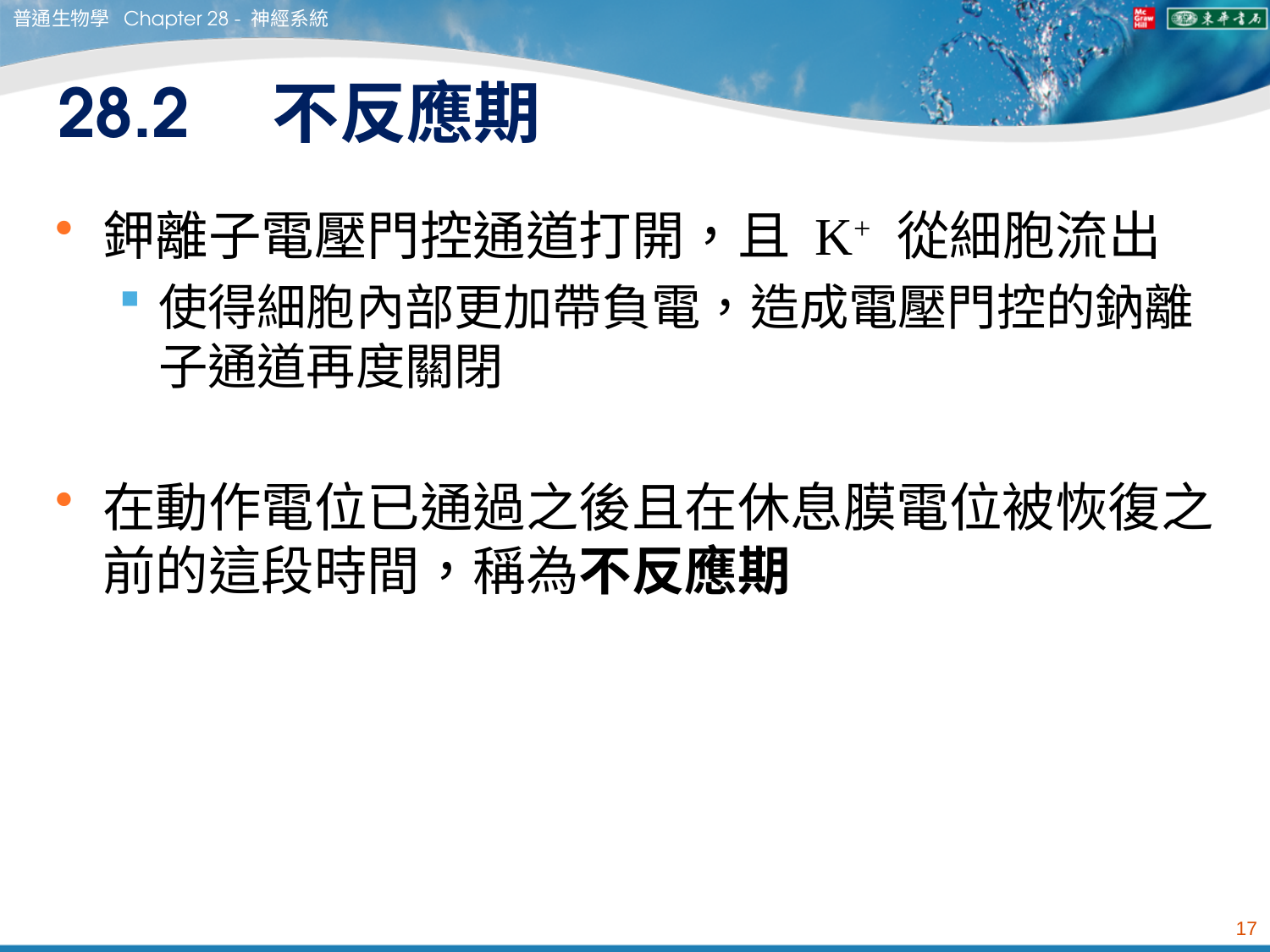

普通生物學  Chapter 28 - 神經系統
# 28.2　不反應期
鉀離子電壓門控通道打開，且 K+ 從細胞流出
使得細胞內部更加帶負電，造成電壓門控的鈉離子通道再度關閉

在動作電位已通過之後且在休息膜電位被恢復之前的這段時間，稱為不反應期
17